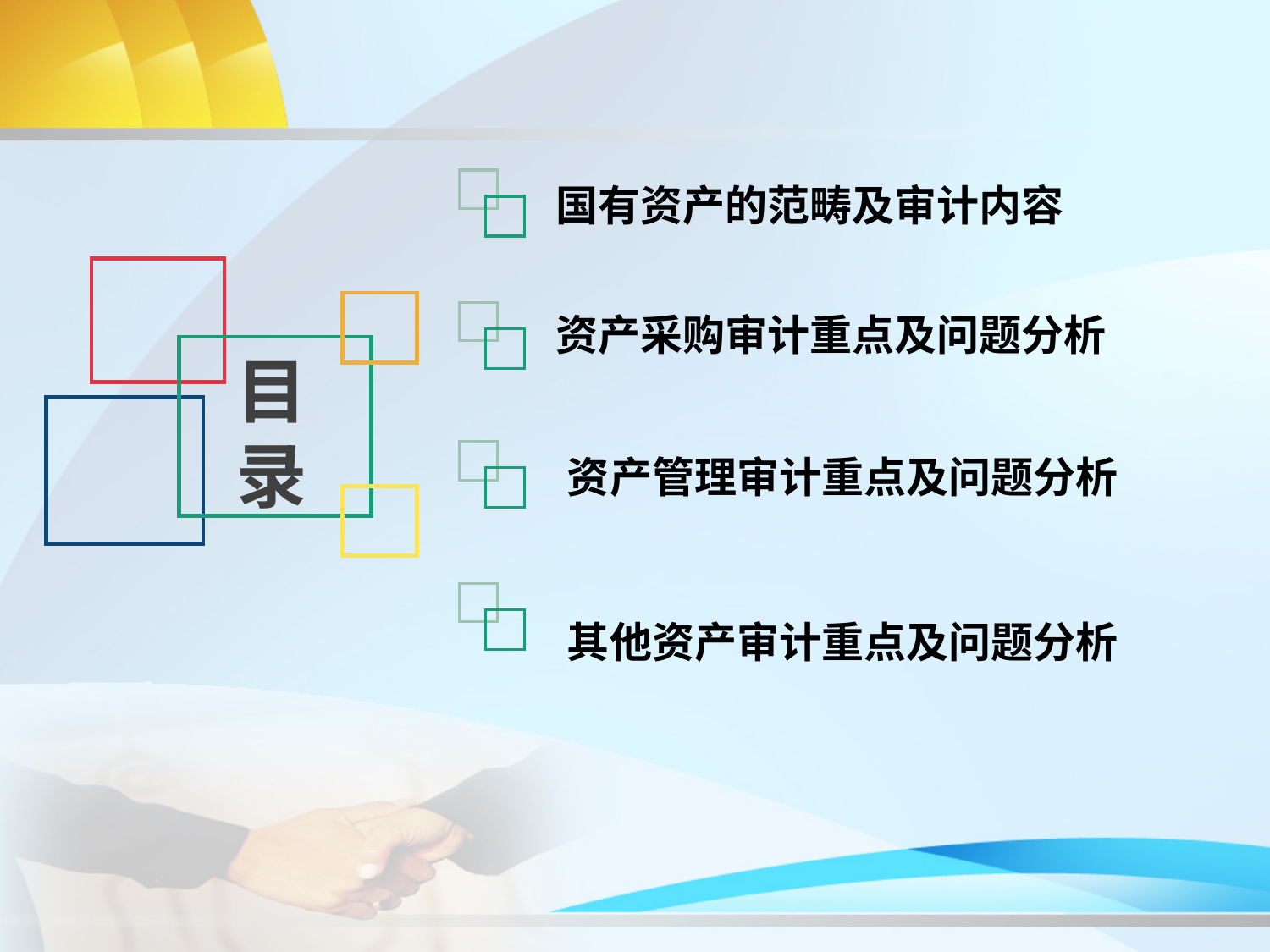

国有资产的范畴及审计内容

目 录

资产采购审计重点及问题分析

资产管理审计重点及问题分析

其他资产审计重点及问题分析